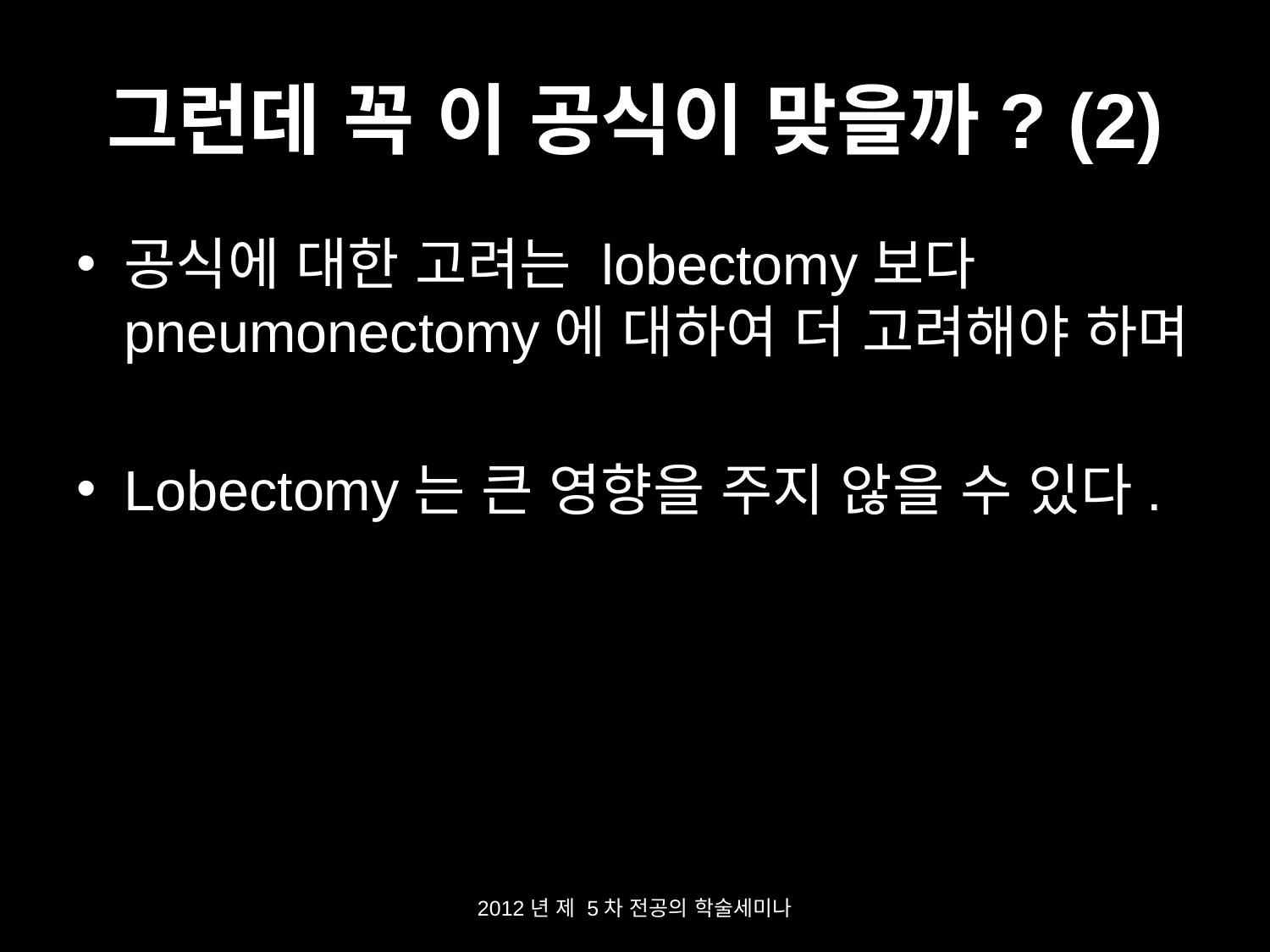

# 그런데 꼭 이 공식이 맞을까? (2)
공식에 대한 고려는 lobectomy보다 pneumonectomy에 대하여 더 고려해야 하며

Lobectomy는 큰 영향을 주지 않을 수 있다.

2012년 제 5차 전공의 학술세미나